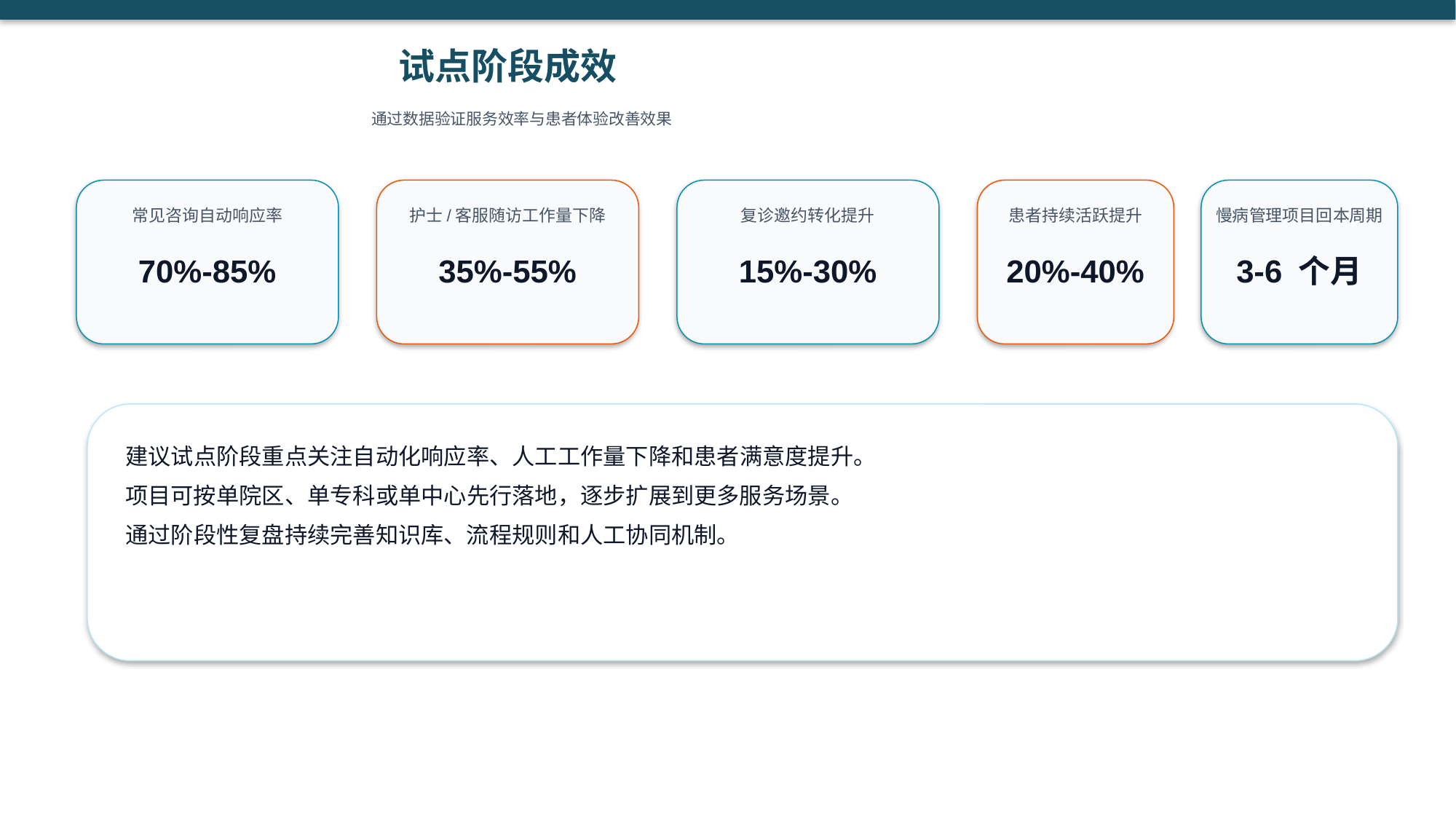

试点阶段成效
通过数据验证服务效率与患者体验改善效果

常见咨询自动响应率
护士/客服随访工作量下降
复诊邀约转化提升
患者持续活跃提升
慢病管理项目回本周期
70%-85%
35%-55%
15%-30%
20%-40%
3-6 个月

建议试点阶段重点关注自动化响应率、人工工作量下降和患者满意度提升。
项目可按单院区、单专科或单中心先行落地，逐步扩展到更多服务场景。
通过阶段性复盘持续完善知识库、流程规则和人工协同机制。